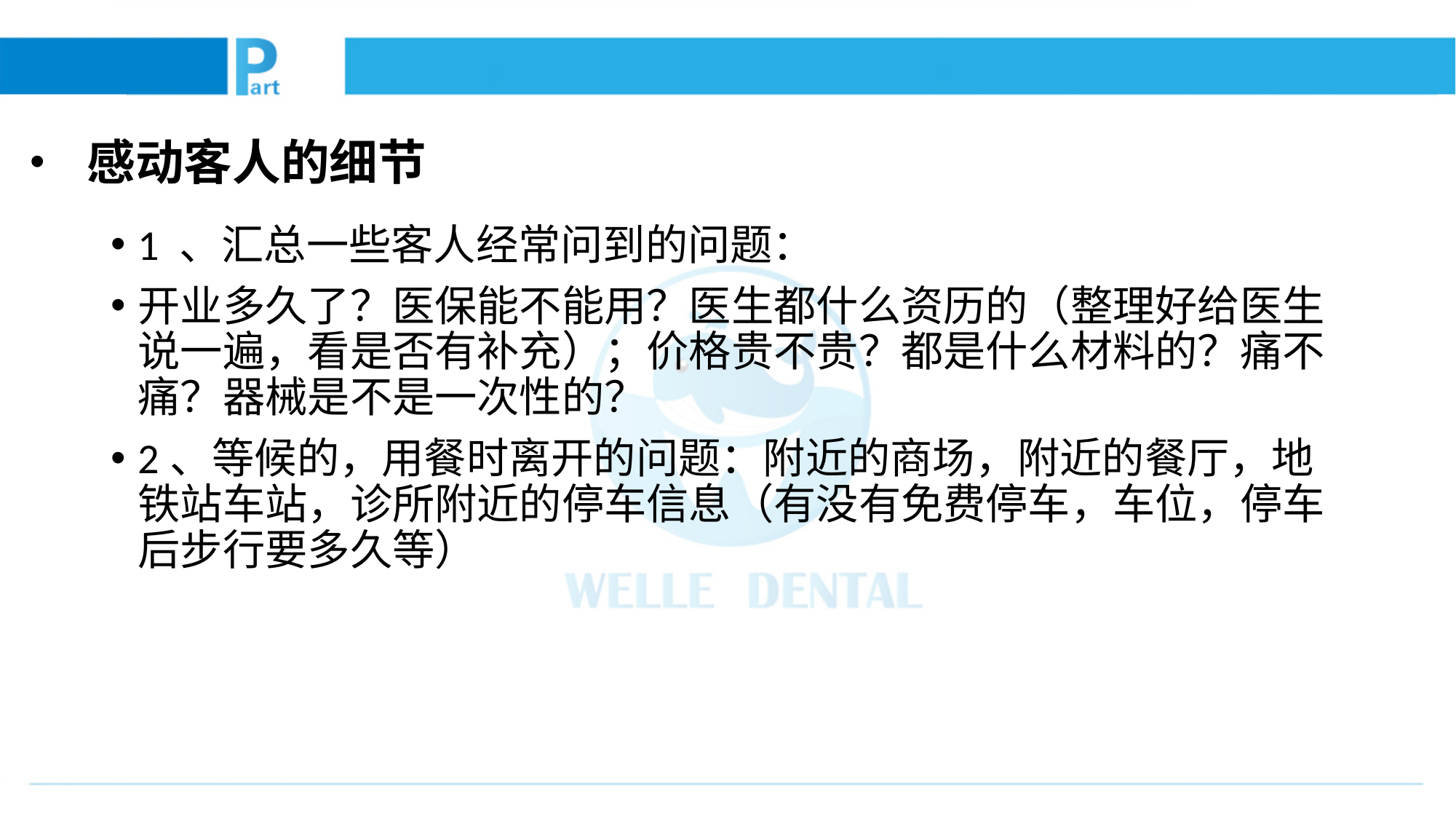

感动客人的细节
1 、汇总一些客人经常问到的问题：
开业多久了？医保能不能用？医生都什么资历的（整理好给医生说一遍，看是否有补充）；价格贵不贵？都是什么材料的？痛不痛？器械是不是一次性的？
2、等候的，用餐时离开的问题：附近的商场，附近的餐厅，地铁站车站，诊所附近的停车信息（有没有免费停车，车位，停车后步行要多久等）